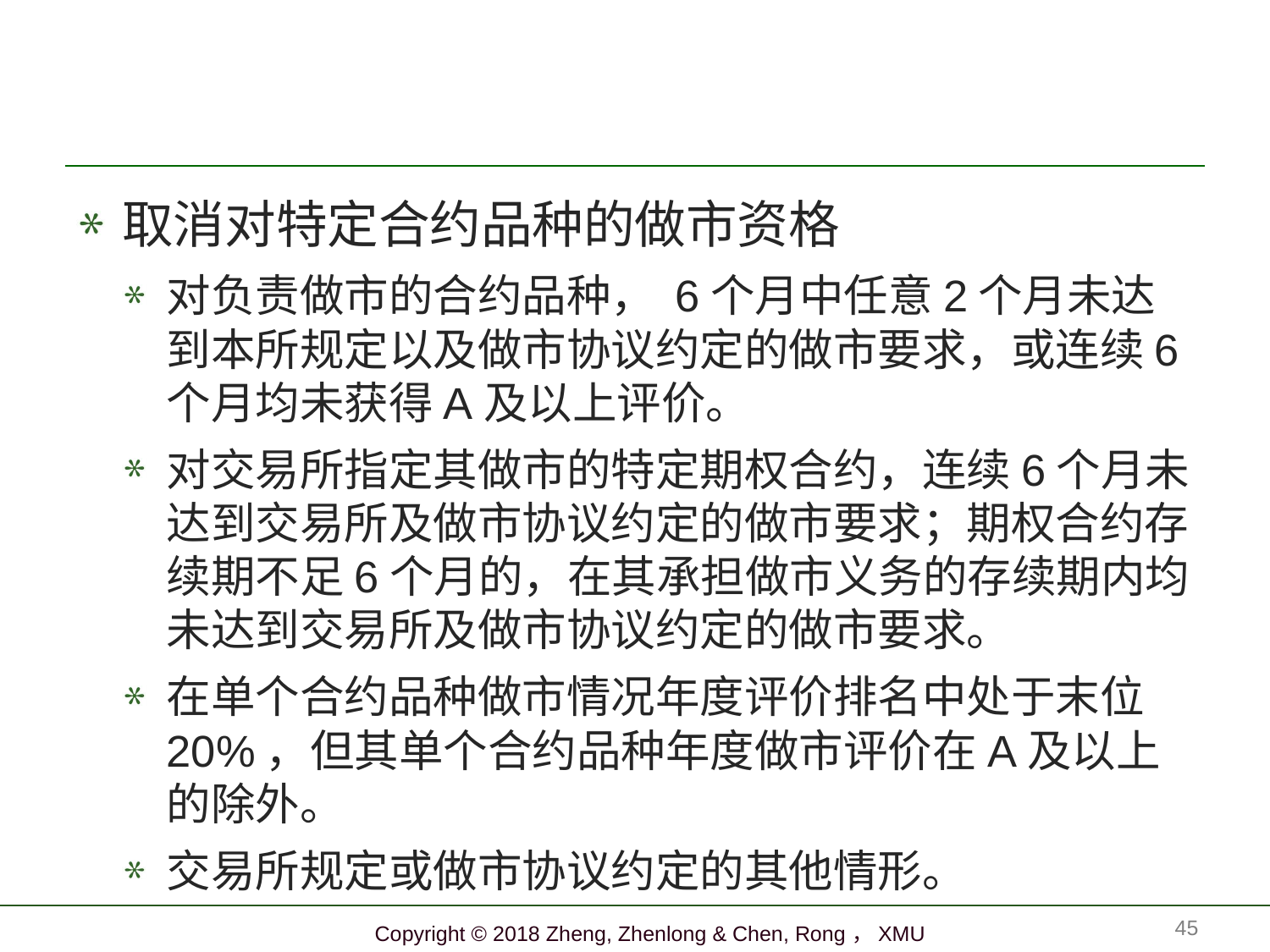

#
取消对特定合约品种的做市资格
对负责做市的合约品种， 6个月中任意2个月未达到本所规定以及做市协议约定的做市要求，或连续6个月均未获得A及以上评价。
对交易所指定其做市的特定期权合约，连续6个月未达到交易所及做市协议约定的做市要求；期权合约存续期不足6个月的，在其承担做市义务的存续期内均未达到交易所及做市协议约定的做市要求。
在单个合约品种做市情况年度评价排名中处于末位20%，但其单个合约品种年度做市评价在A及以上的除外。
交易所规定或做市协议约定的其他情形。

45